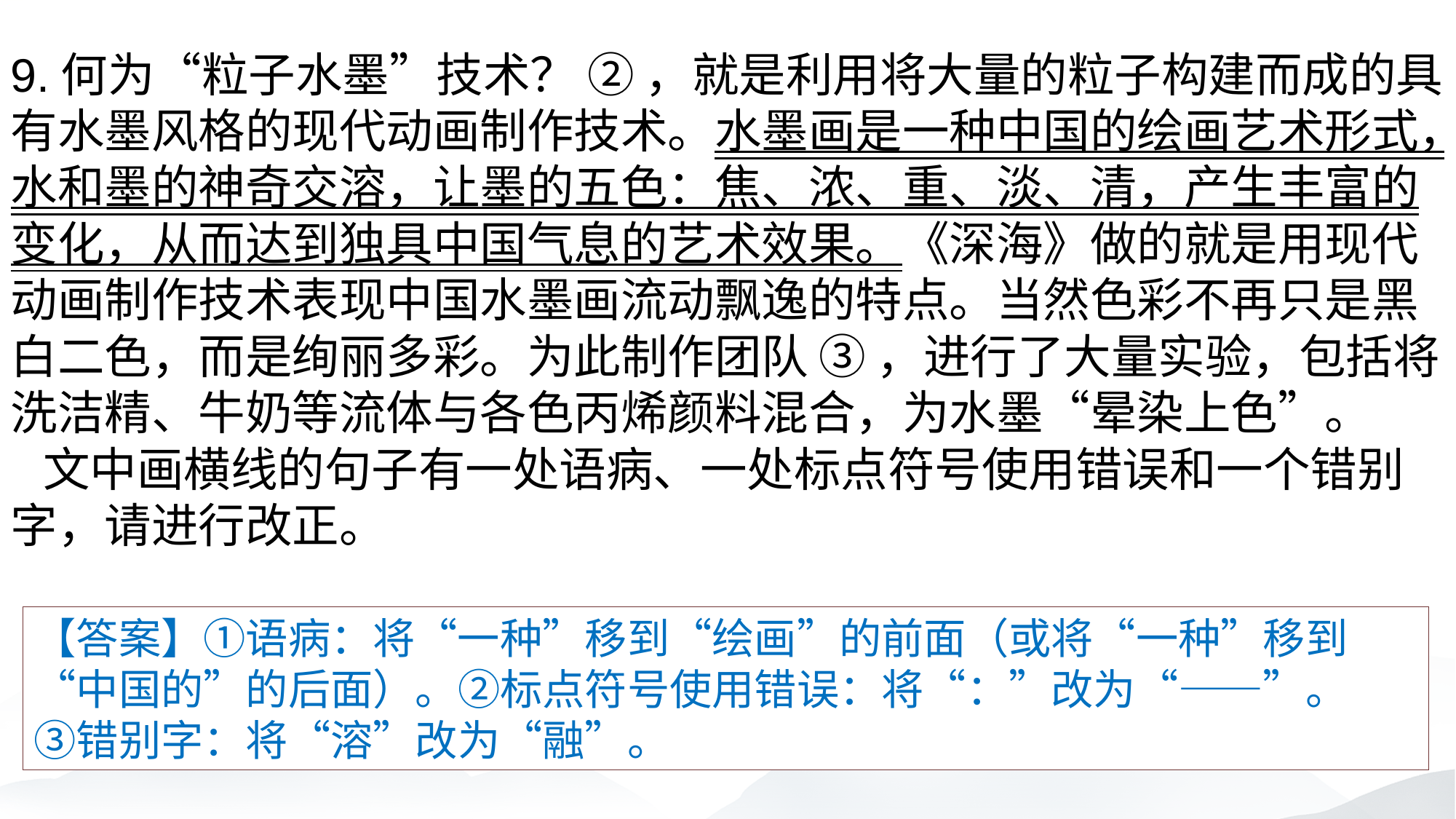

9.何为“粒子水墨”技术？ ② ，就是利用将大量的粒子构建而成的具有水墨风格的现代动画制作技术。水墨画是一种中国的绘画艺术形式，水和墨的神奇交溶，让墨的五色：焦、浓、重、淡、清，产生丰富的变化，从而达到独具中国气息的艺术效果。《深海》做的就是用现代动画制作技术表现中国水墨画流动飘逸的特点。当然色彩不再只是黑白二色，而是绚丽多彩。为此制作团队 ③ ，进行了大量实验，包括将洗洁精、牛奶等流体与各色丙烯颜料混合，为水墨“晕染上色”。
  文中画横线的句子有一处语病、一处标点符号使用错误和一个错别字，请进行改正。
【答案】①语病：将“一种”移到“绘画”的前面（或将“一种”移到“中国的”的后面）。②标点符号使用错误：将“：”改为“——”。   ③错别字：将“溶”改为“融”。